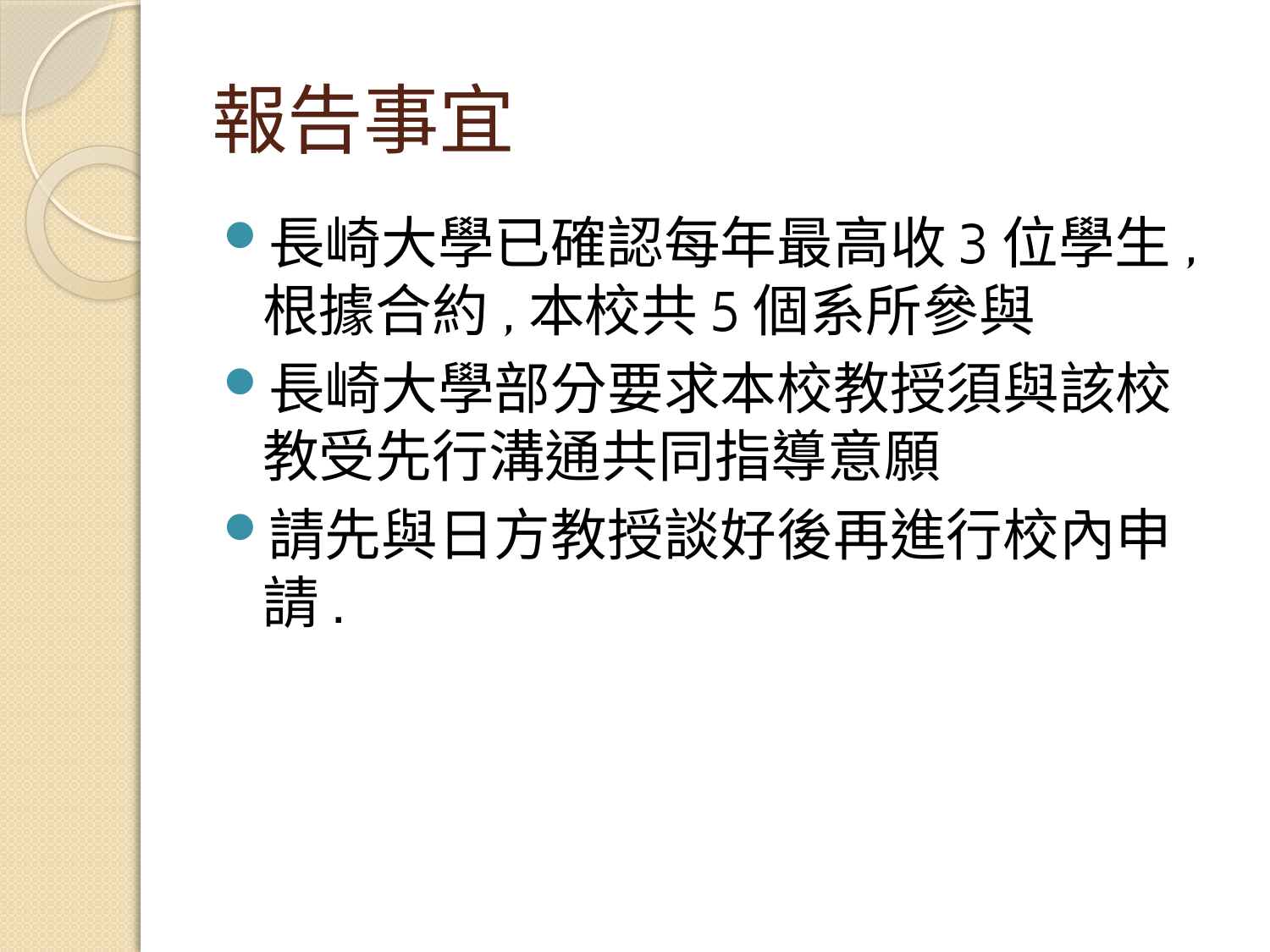

# 報告事宜
長崎大學已確認每年最高收3位學生,根據合約,本校共5個系所參與
長崎大學部分要求本校教授須與該校教受先行溝通共同指導意願
請先與日方教授談好後再進行校內申請.